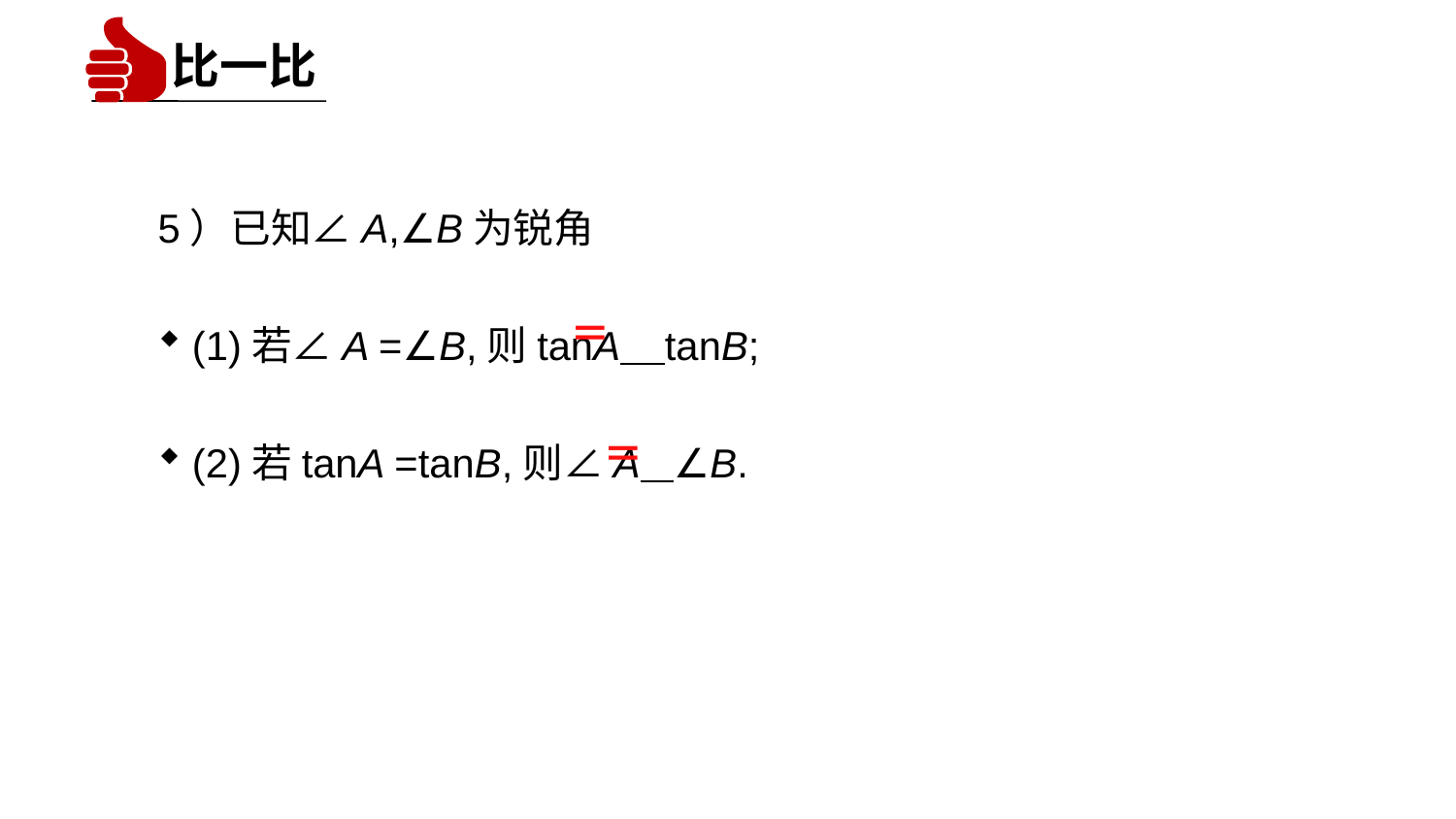

比一比
5）已知∠A,∠B为锐角
(1)若∠A =∠B,则tanA    tanB;
(2)若tanA =tanB,则∠A   ∠B.
＝
＝